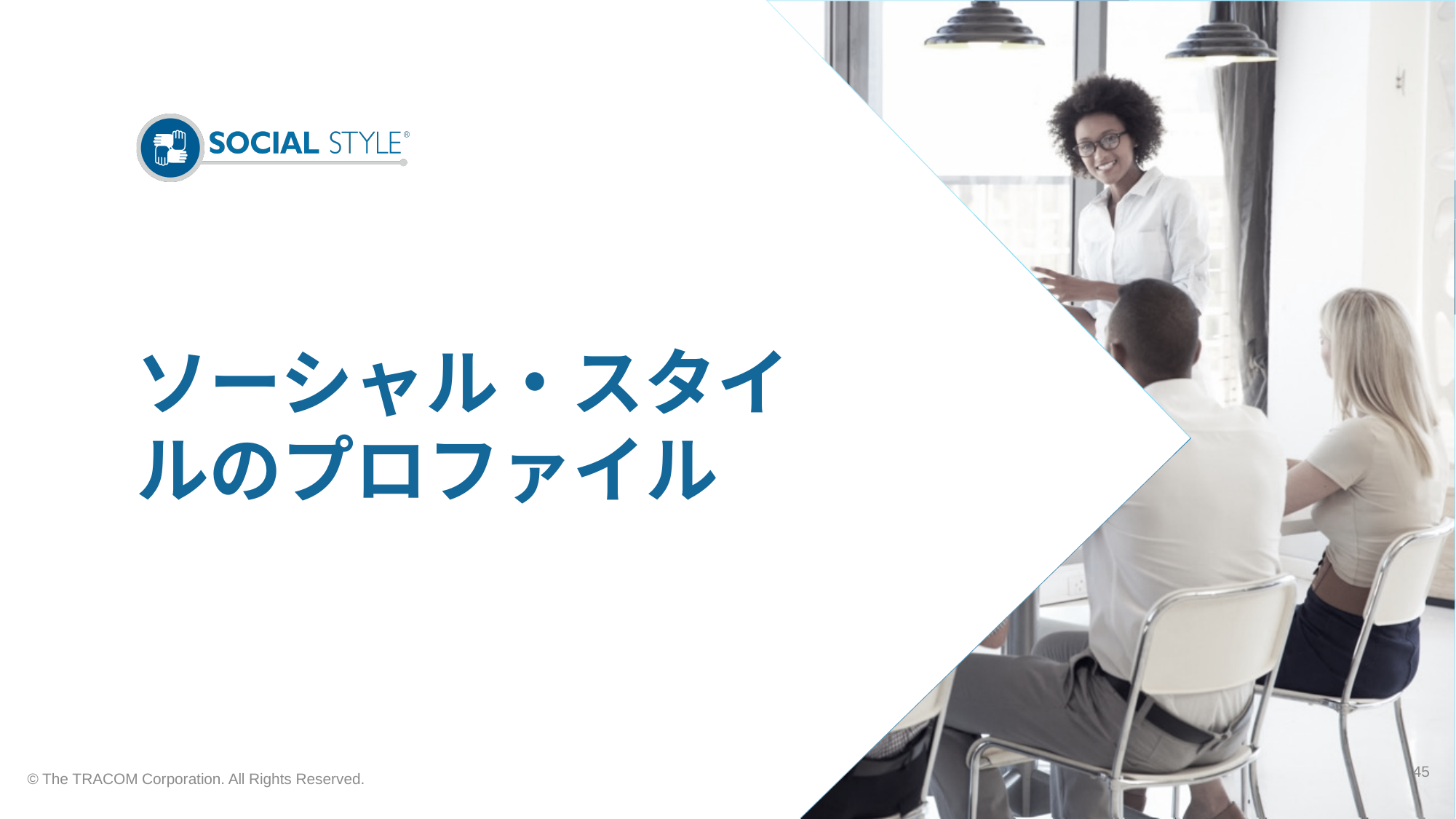

# ソーシャル・スタイルのプロファイル
45
© The TRACOM Corporation. All Rights Reserved.